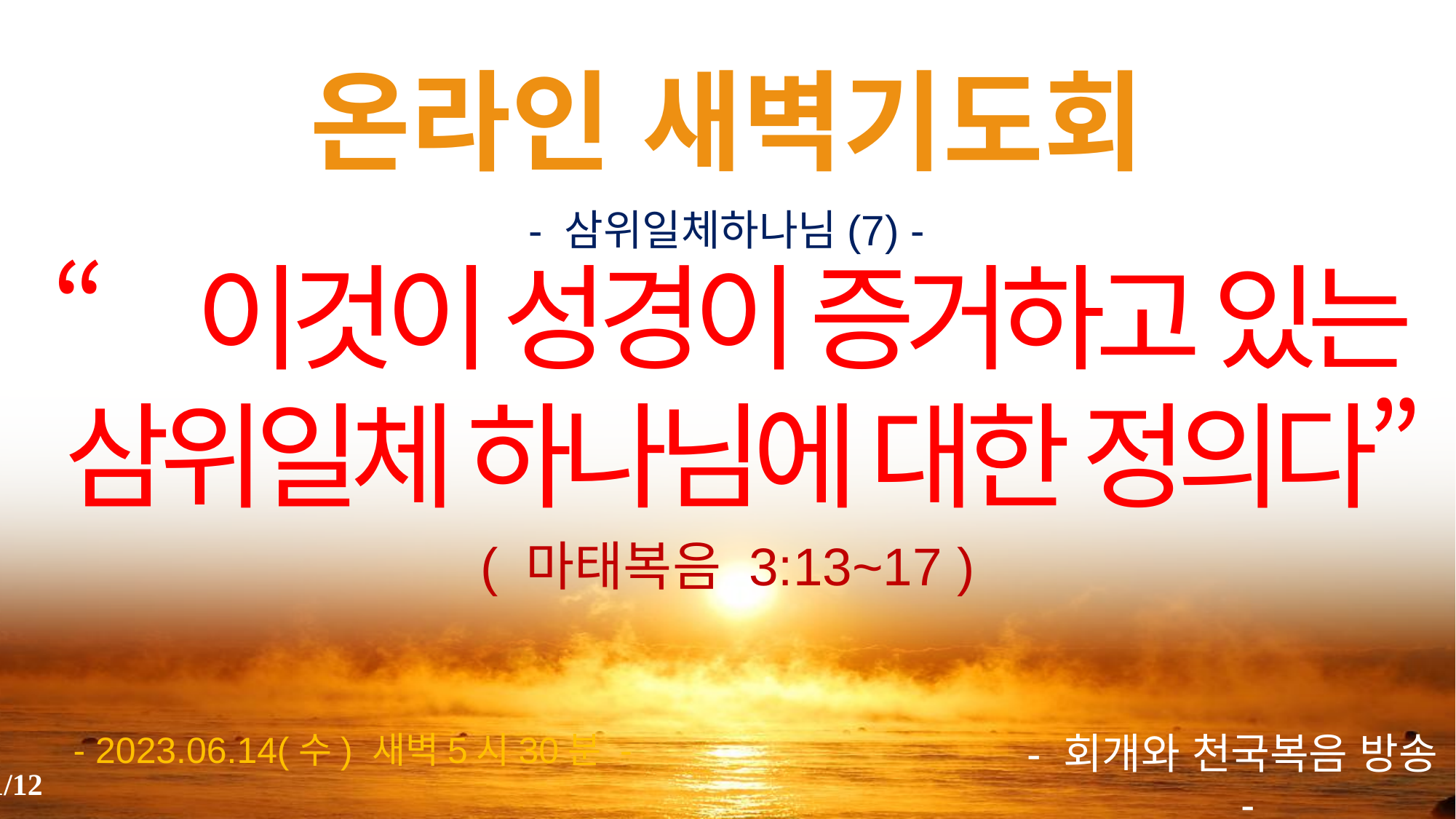

# 온라인 새벽기도회
- 삼위일체하나님(7) -
“이것이 성경이 증거하고 있는 삼위일체 하나님에 대한 정의다”
( 마태복음 3:13~17 )
- 2023.06.14(수) 새벽5시30분 -
- 회개와 천국복음 방송 -